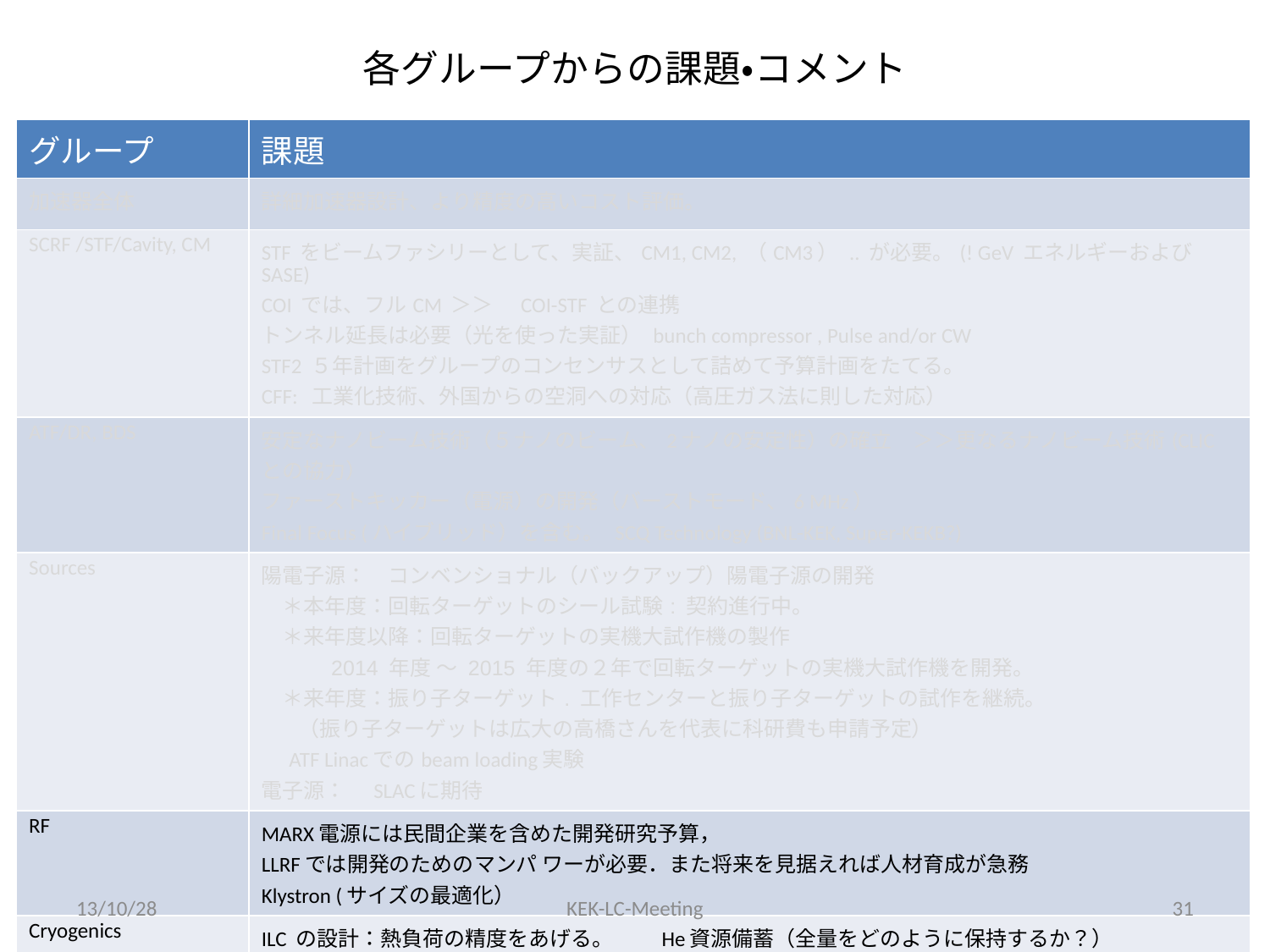

# 各グループからの課題・コメント
| グループ | 課題 |
| --- | --- |
| 加速器全体 | 詳細加速器設計、より精度の高いコスト評価。 |
| SCRF /STF/Cavity, CM | STF をビームファシリーとして、実証、CM1, CM2, （CM3） .. が必要。(! GeV エネルギーおよびSASE) COI では、フルCM ＞＞　COI-STF との連携 トンネル延長は必要（光を使った実証） bunch compressor , Pulse and/or CW STF2 ５年計画をグループのコンセンサスとして詰めて予算計画をたてる。 CFF: 工業化技術、外国からの空洞への対応（高圧ガス法に則した対応） |
| ATF/DR, BDS | 安定なナノビーム技術（５ナノのビーム、2ナノの安定性）の確立　＞＞更なるナノビーム技術(CLIC との協力） ファーストキッカー（電源）の開発（バーストモード、6 MHz） Final Focus (ハイブリッド）を含む。 SCQ Technology (BNL-KEK, Super-KEKB?) |
| Sources | 陽電子源：　コンベンショナル（バックアップ）陽電子源の開発 　＊本年度：回転ターゲットのシール試験: 契約進行中。 　＊来年度以降：回転ターゲットの実機大試作機の製作 　　　2014 年度 ～ 2015 年度の２年で回転ターゲットの実機大試作機を開発。 　＊来年度：振り子ターゲット. 工作センターと振り子ターゲットの試作を継続。 　（振り子ターゲットは広大の高橋さんを代表に科研費も申請予定） 　ATF Linacでのbeam loading実験 電子源：　SLACに期待 |
| RF | MARX電源には民間企業を含めた開発研究予算， LLRFでは開発のためのマンパ ワーが必要．また将来を見据えれば人材育成が急務 Klystron (サイズの最適化） |
| Cryogenics | ILC の設計：熱負荷の精度をあげる。　　He資源備蓄（全量をどのように保持するか？） STF: Cryogenics の増強、 |
| Electrical | ILC 設計としての 電源、制御、モニター、、、 |
| Mechanical | ILC 設計としての　通常磁石、真空等の機械構造、、、 |
13/10/28
KEK-LC-Meeting
31